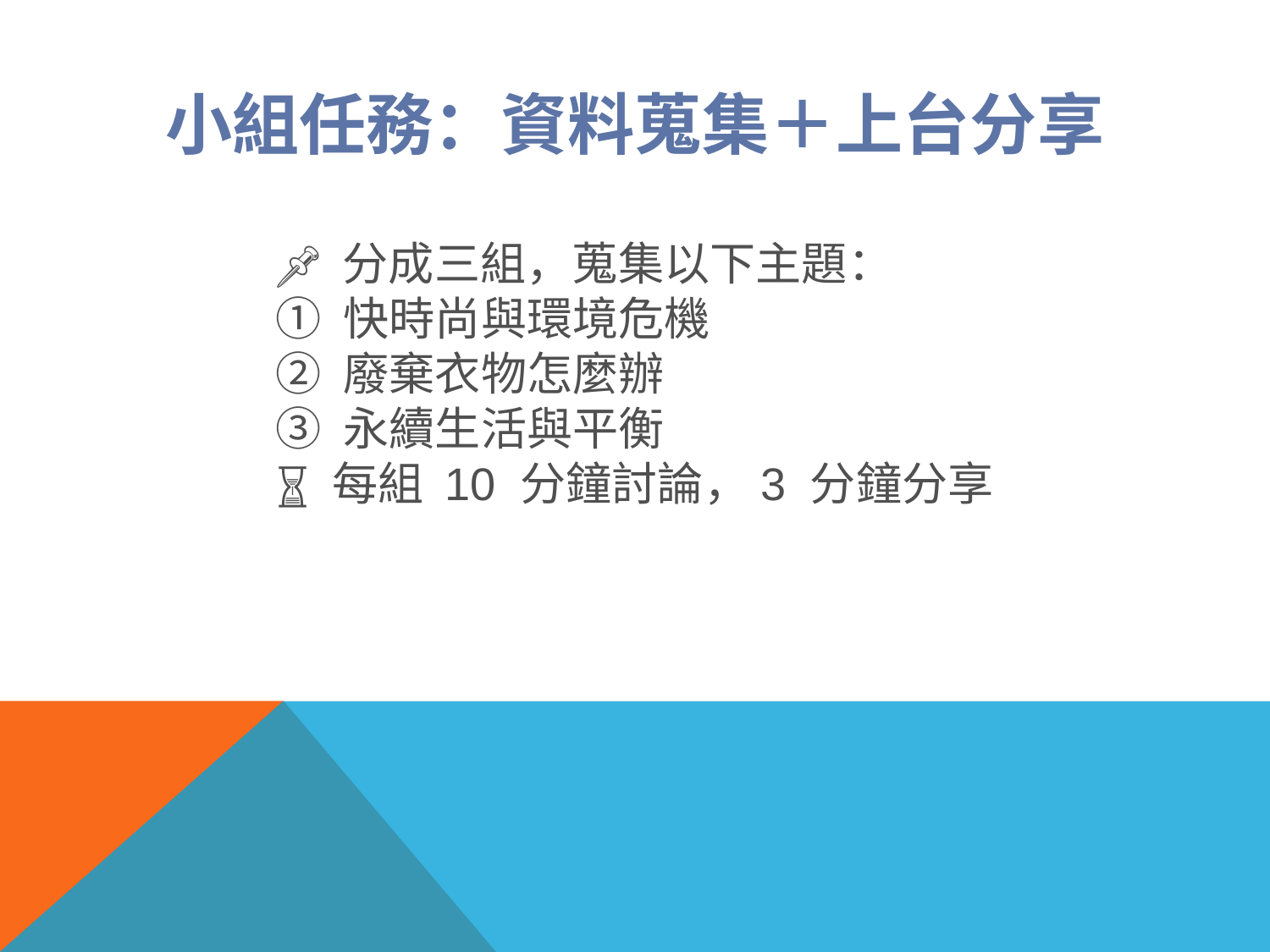

小組任務：資料蒐集＋上台分享
#

📌 分成三組，蒐集以下主題：
① 快時尚與環境危機
② 廢棄衣物怎麼辦
③ 永續生活與平衡
⏳ 每組 10 分鐘討論，3 分鐘分享